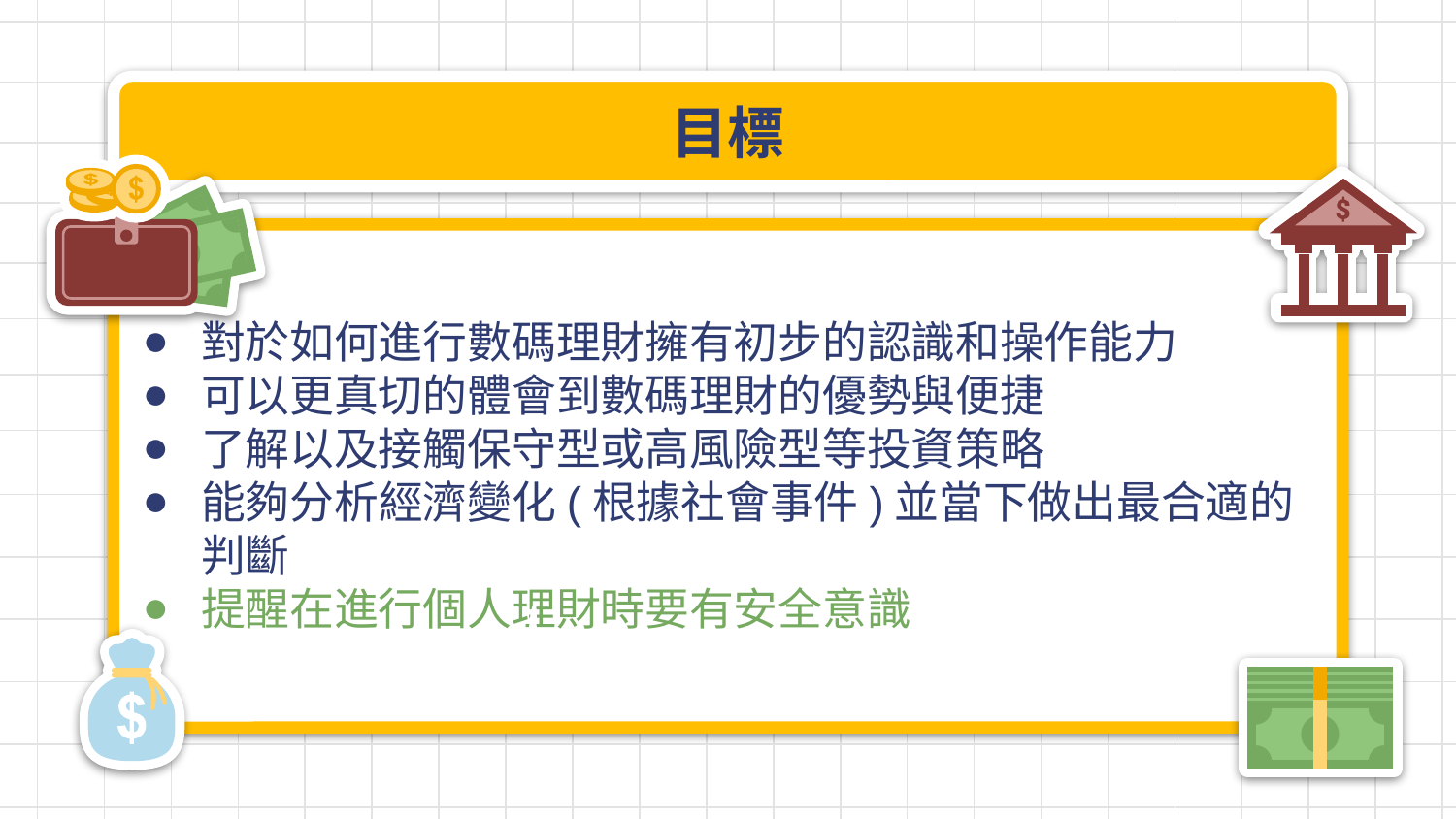

# 目標

對於如何進行數碼理財擁有初步的認識和操作能力
可以更真切的體會到數碼理財的優勢與便捷
了解以及接觸保守型或高風險型等投資策略
能夠分析經濟變化(根據社會事件)並當下做出最合適的判斷
提醒在進行個人理財時要有安全意識